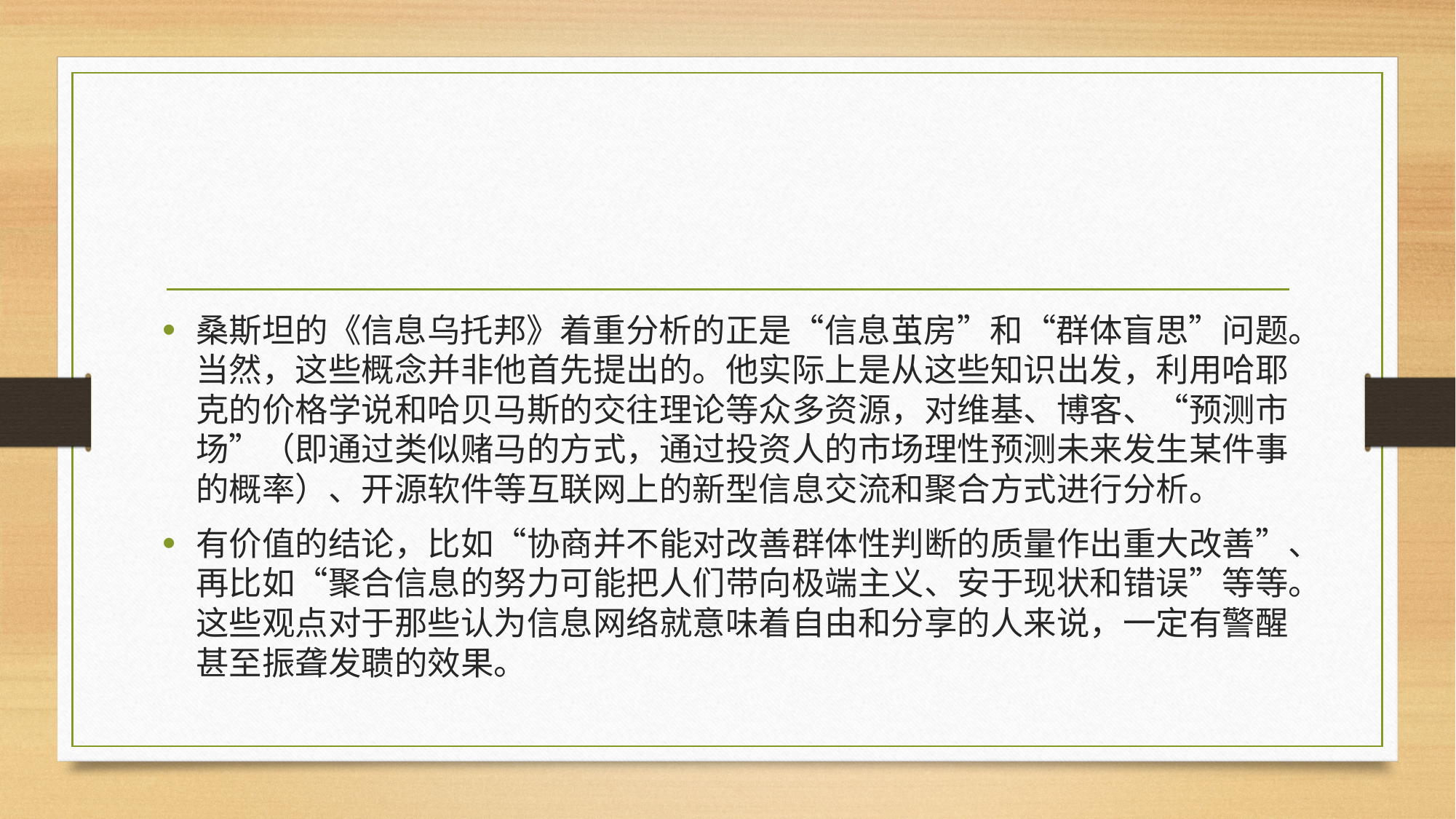

#
桑斯坦的《信息乌托邦》着重分析的正是“信息茧房”和“群体盲思”问题。当然，这些概念并非他首先提出的。他实际上是从这些知识出发，利用哈耶克的价格学说和哈贝马斯的交往理论等众多资源，对维基、博客、“预测市场”（即通过类似赌马的方式，通过投资人的市场理性预测未来发生某件事的概率）、开源软件等互联网上的新型信息交流和聚合方式进行分析。
有价值的结论，比如“协商并不能对改善群体性判断的质量作出重大改善”、再比如“聚合信息的努力可能把人们带向极端主义、安于现状和错误”等等。这些观点对于那些认为信息网络就意味着自由和分享的人来说，一定有警醒甚至振聋发聩的效果。